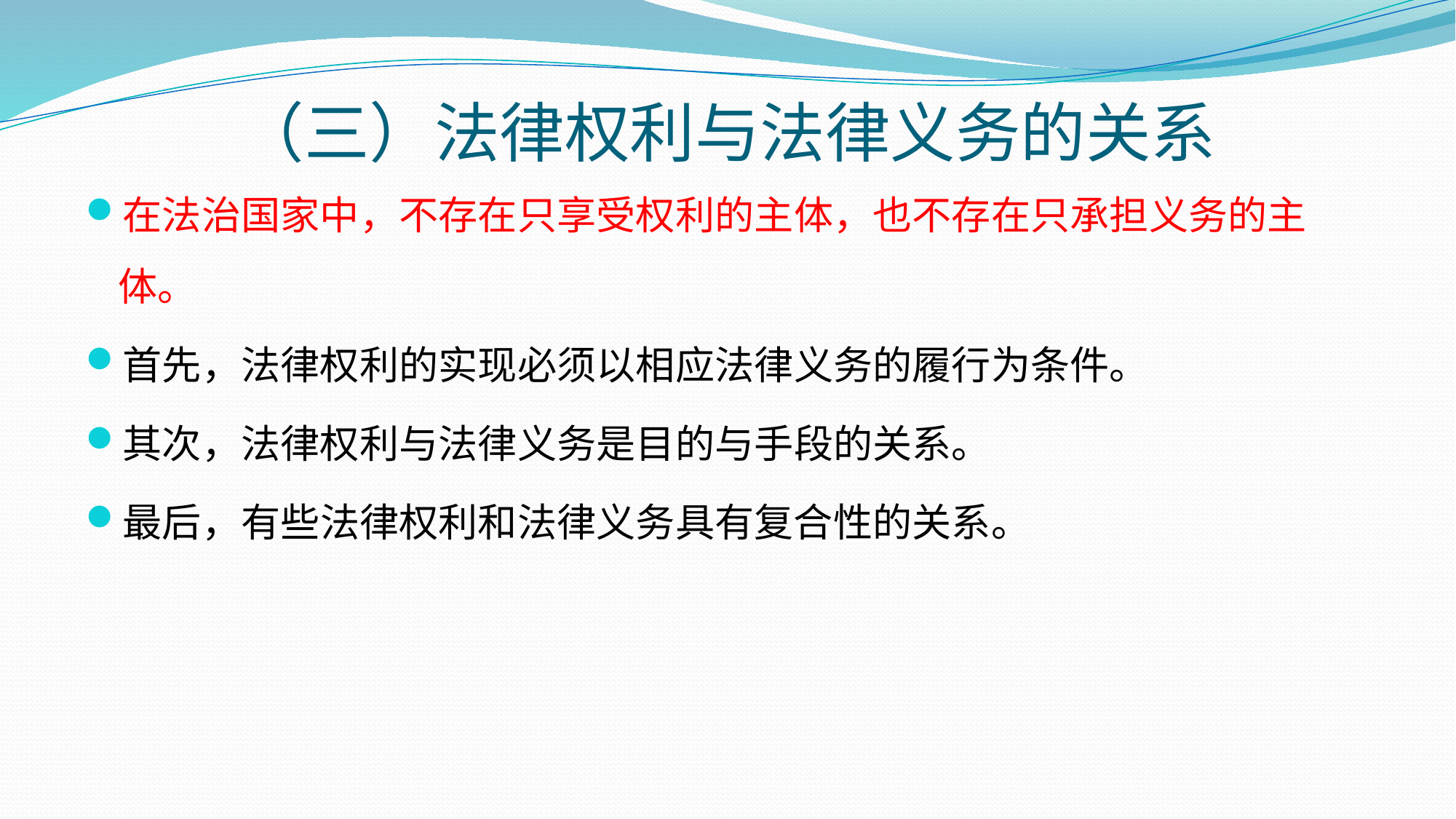

# （三）法律权利与法律义务的关系
在法治国家中，不存在只享受权利的主体，也不存在只承担义务的主体。
首先，法律权利的实现必须以相应法律义务的履行为条件。
其次，法律权利与法律义务是目的与手段的关系。
最后，有些法律权利和法律义务具有复合性的关系。